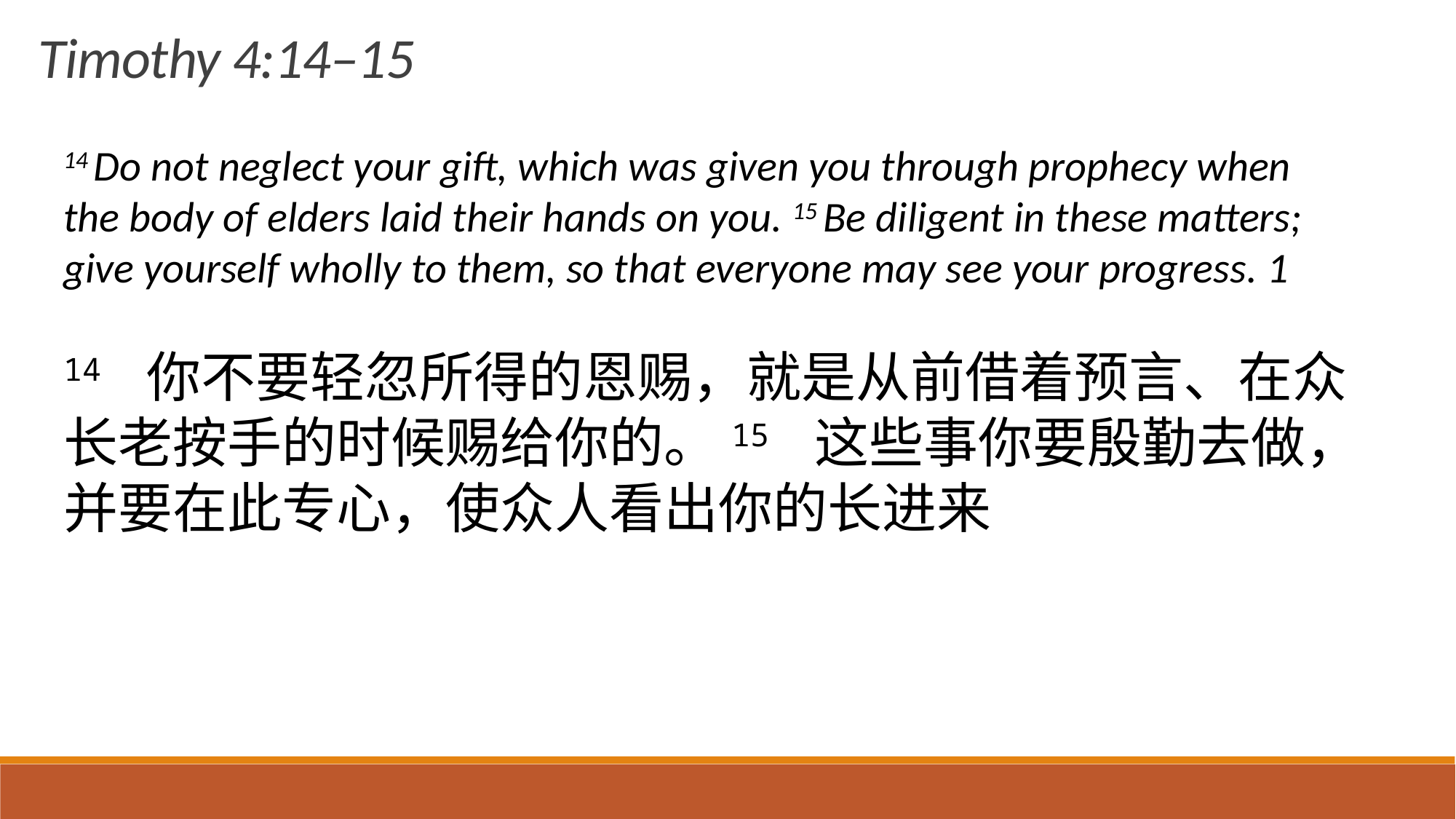

Timothy 4:14–15
14 Do not neglect your gift, which was given you through prophecy when the body of elders laid their hands on you. 15 Be diligent in these matters; give yourself wholly to them, so that everyone may see your progress. 1

14 你不要轻忽所得的恩赐，就是从前借着预言、在众长老按手的时候赐给你的。15 这些事你要殷勤去做，并要在此专心，使众人看出你的长进来